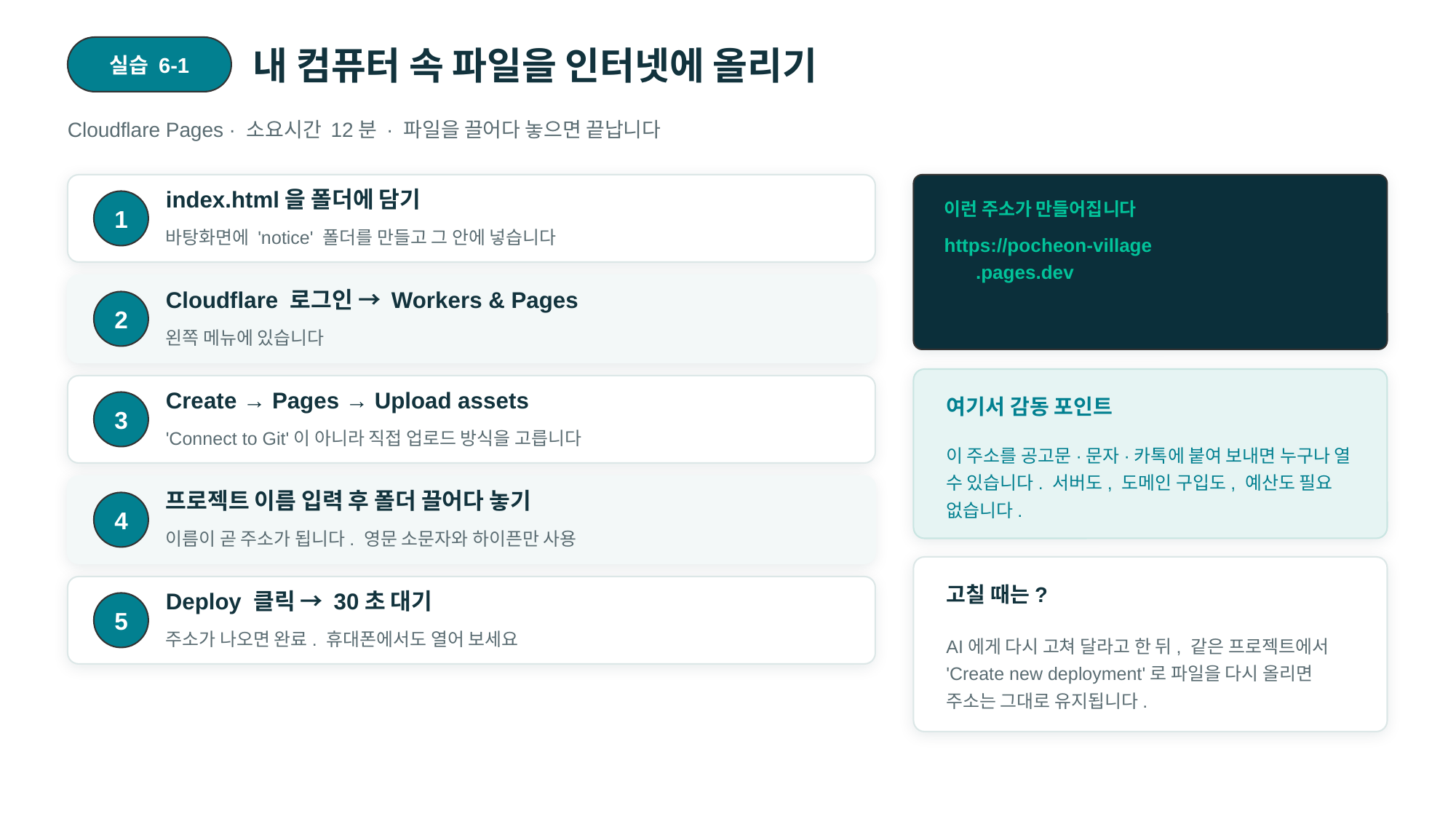

실습 6-1
내 컴퓨터 속 파일을 인터넷에 올리기
Cloudflare Pages · 소요시간 12분 · 파일을 끌어다 놓으면 끝납니다

index.html을 폴더에 담기

1
이런 주소가 만들어집니다
바탕화면에 'notice' 폴더를 만들고 그 안에 넣습니다
https://pocheon-village
      .pages.dev

Cloudflare 로그인 → Workers & Pages

2
왼쪽 메뉴에 있습니다

Create → Pages → Upload assets
여기서 감동 포인트

3
'Connect to Git'이 아니라 직접 업로드 방식을 고릅니다
이 주소를 공고문·문자·카톡에 붙여 보내면 누구나 열 수 있습니다. 서버도, 도메인 구입도, 예산도 필요 없습니다.

프로젝트 이름 입력 후 폴더 끌어다 놓기

4
이름이 곧 주소가 됩니다. 영문 소문자와 하이픈만 사용

고칠 때는?
Deploy 클릭 → 30초 대기

5
AI에게 다시 고쳐 달라고 한 뒤, 같은 프로젝트에서 'Create new deployment'로 파일을 다시 올리면 주소는 그대로 유지됩니다.
주소가 나오면 완료. 휴대폰에서도 열어 보세요